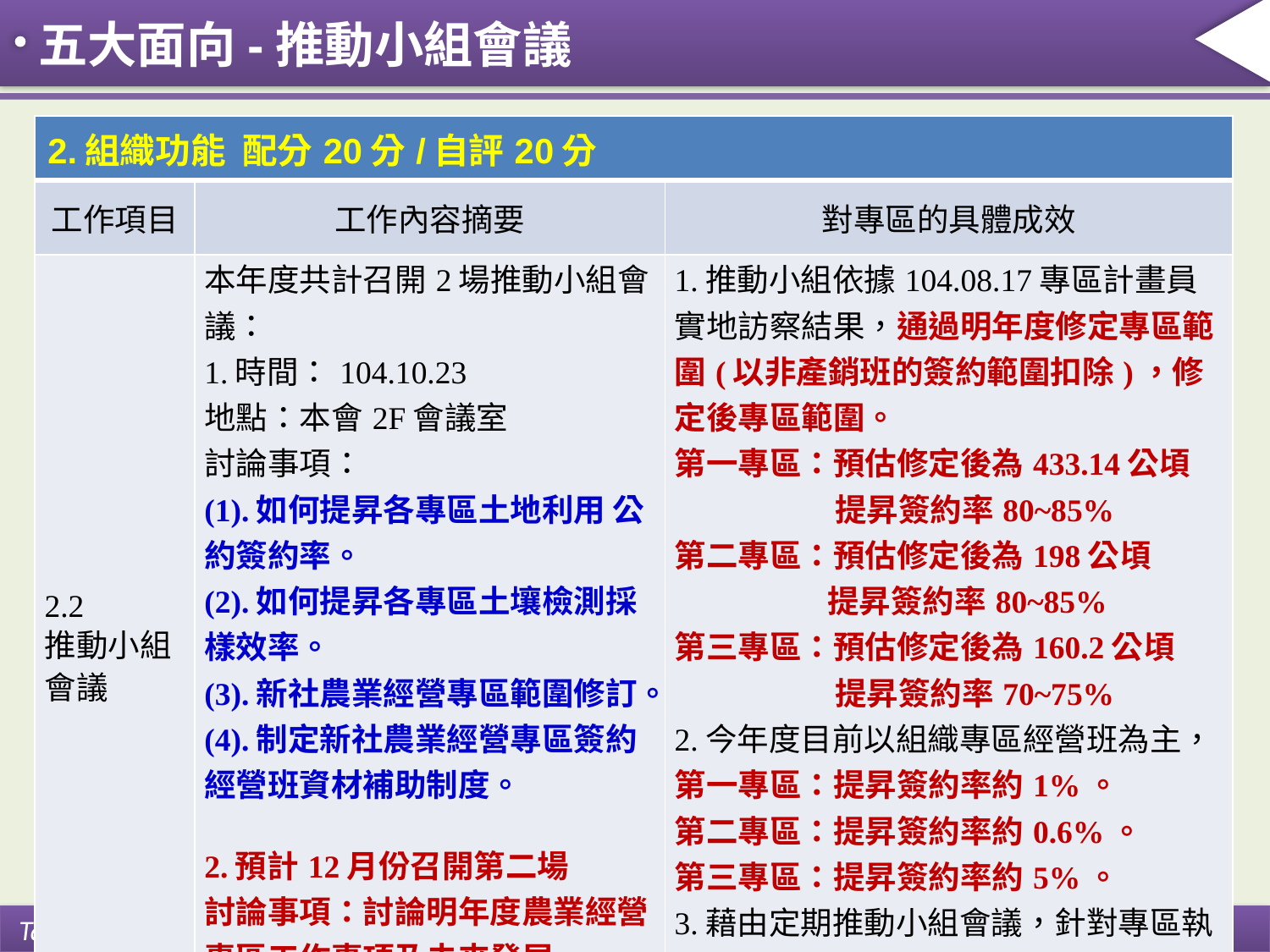

五大面向-推動小組會議

| 2.組織功能 配分20分/自評20分 |  |  |
| --- | --- | --- |
| 工作項目 | 工作內容摘要 | 對專區的具體成效 |
| 2.2 推動小組會議 | 本年度共計召開2場推動小組會議： 1.時間：104.10.23 地點：本會2F會議室 討論事項： (1).如何提昇各專區土地利用 公約簽約率。 (2).如何提昇各專區土壤檢測採樣效率。 (3).新社農業經營專區範圍修訂。 (4).制定新社農業經營專區簽約經營班資材補助制度。 2.預計12月份召開第二場 討論事項：討論明年度農業經營專區工作事項及未來發展 | 1.推動小組依據104.08.17專區計畫員實地訪察結果，通過明年度修定專區範圍(以非產銷班的簽約範圍扣除)，修定後專區範圍。 第一專區：預估修定後為433.14公頃 提昇簽約率80~85% 第二專區：預估修定後為198公頃 提昇簽約率80~85% 第三專區：預估修定後為160.2公頃 提昇簽約率70~75% 2.今年度目前以組織專區經營班為主， 第一專區：提昇簽約率約1%。 第二專區：提昇簽約率約0.6%。 第三專區：提昇簽約率約5%。 3.藉由定期推動小組會議，針對專區執行問題提出有效改善方法，促使專區內每項工作能夠順利進行。 |